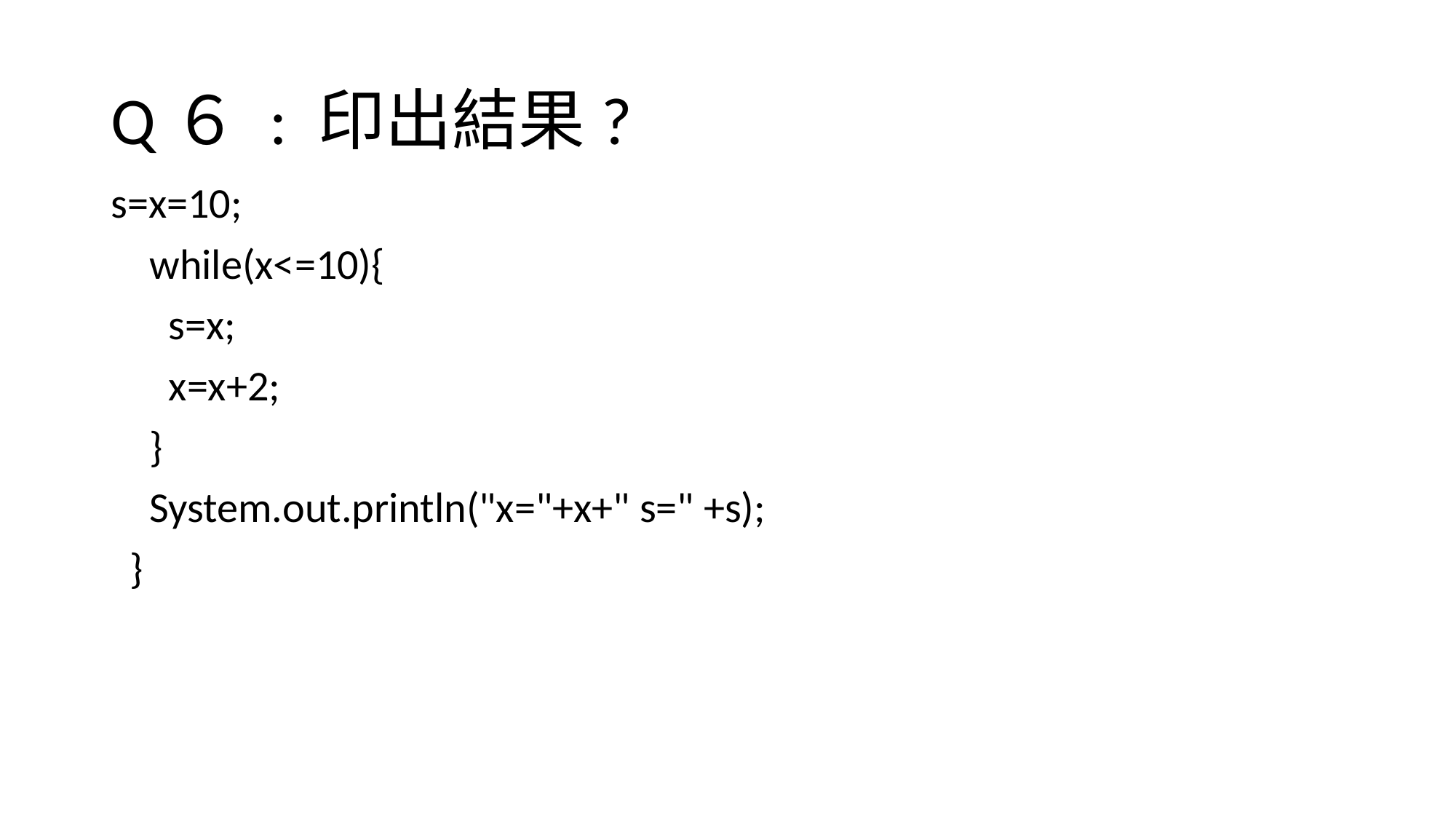

# Q６ : 印出結果?
s=x=10;
    while(x<=10){
      s=x;
      x=x+2;
    }
    System.out.println("x="+x+" s=" +s);
  }